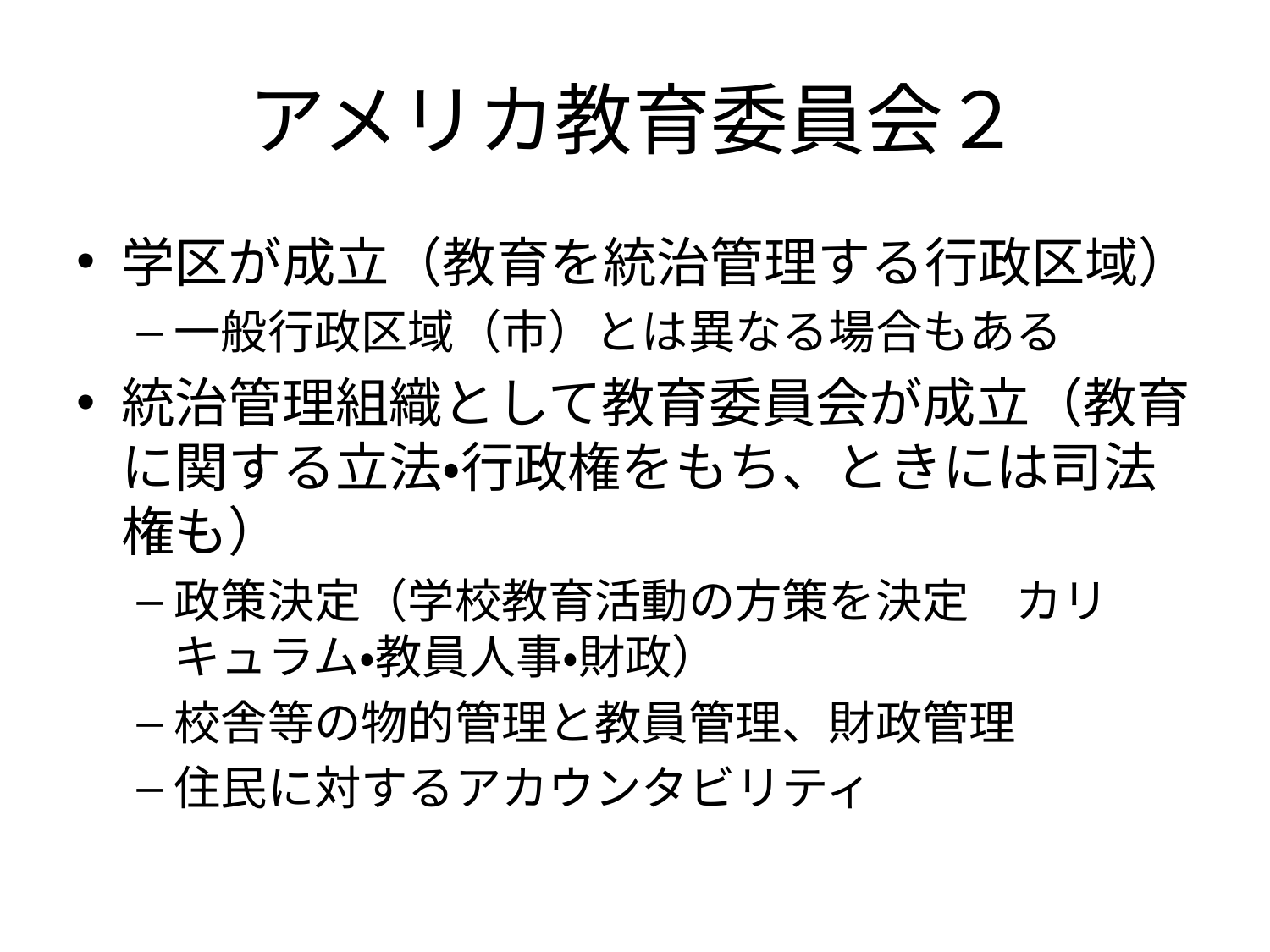

# アメリカ教育委員会２
学区が成立（教育を統治管理する行政区域）
一般行政区域（市）とは異なる場合もある
統治管理組織として教育委員会が成立（教育に関する立法・行政権をもち、ときには司法権も）
政策決定（学校教育活動の方策を決定　カリキュラム・教員人事・財政）
校舎等の物的管理と教員管理、財政管理
住民に対するアカウンタビリティ